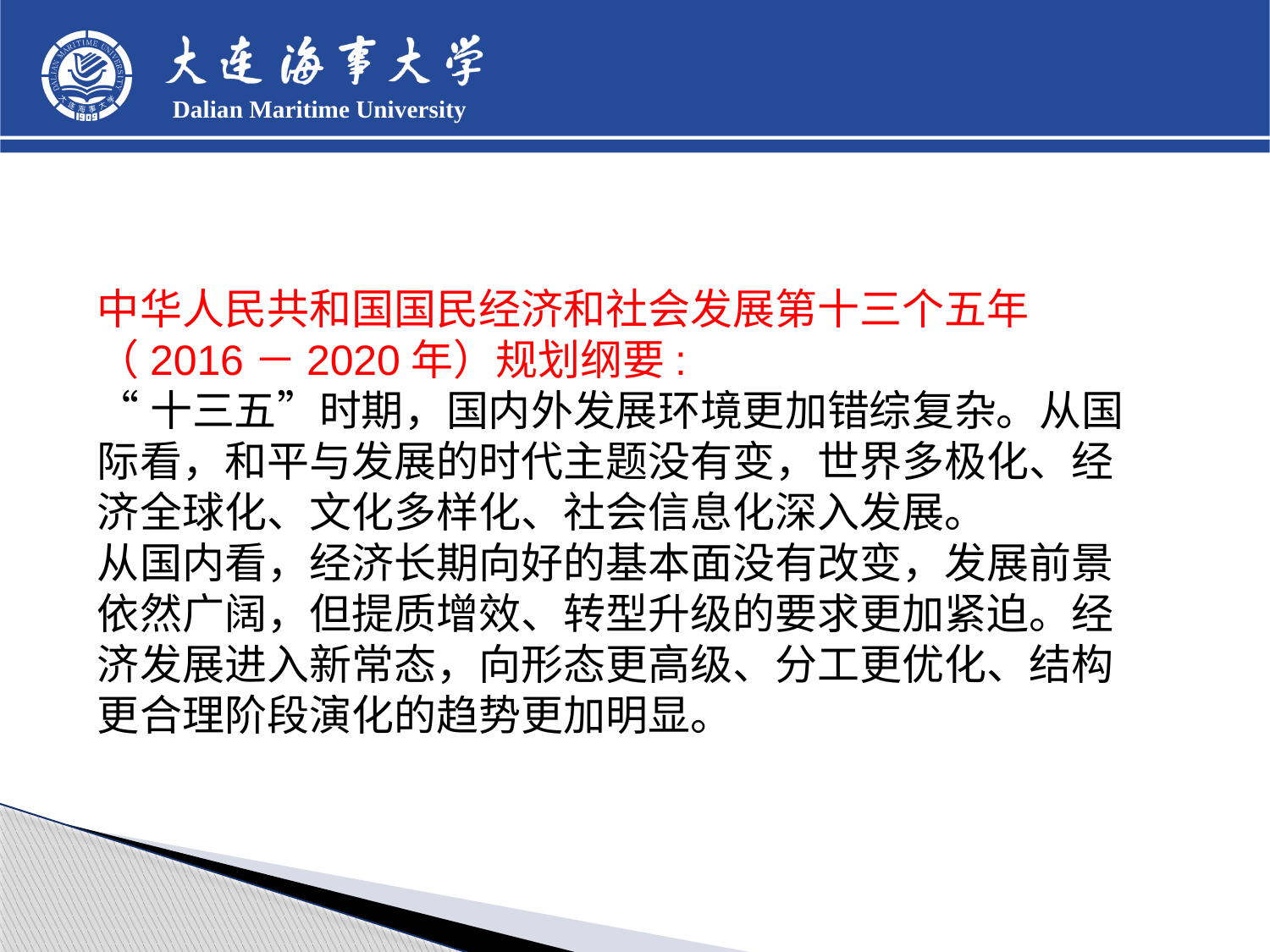

中华人民共和国国民经济和社会发展第十三个五年（2016－2020年）规划纲要:
“十三五”时期，国内外发展环境更加错综复杂。从国际看，和平与发展的时代主题没有变，世界多极化、经济全球化、文化多样化、社会信息化深入发展。
从国内看，经济长期向好的基本面没有改变，发展前景依然广阔，但提质增效、转型升级的要求更加紧迫。经济发展进入新常态，向形态更高级、分工更优化、结构更合理阶段演化的趋势更加明显。